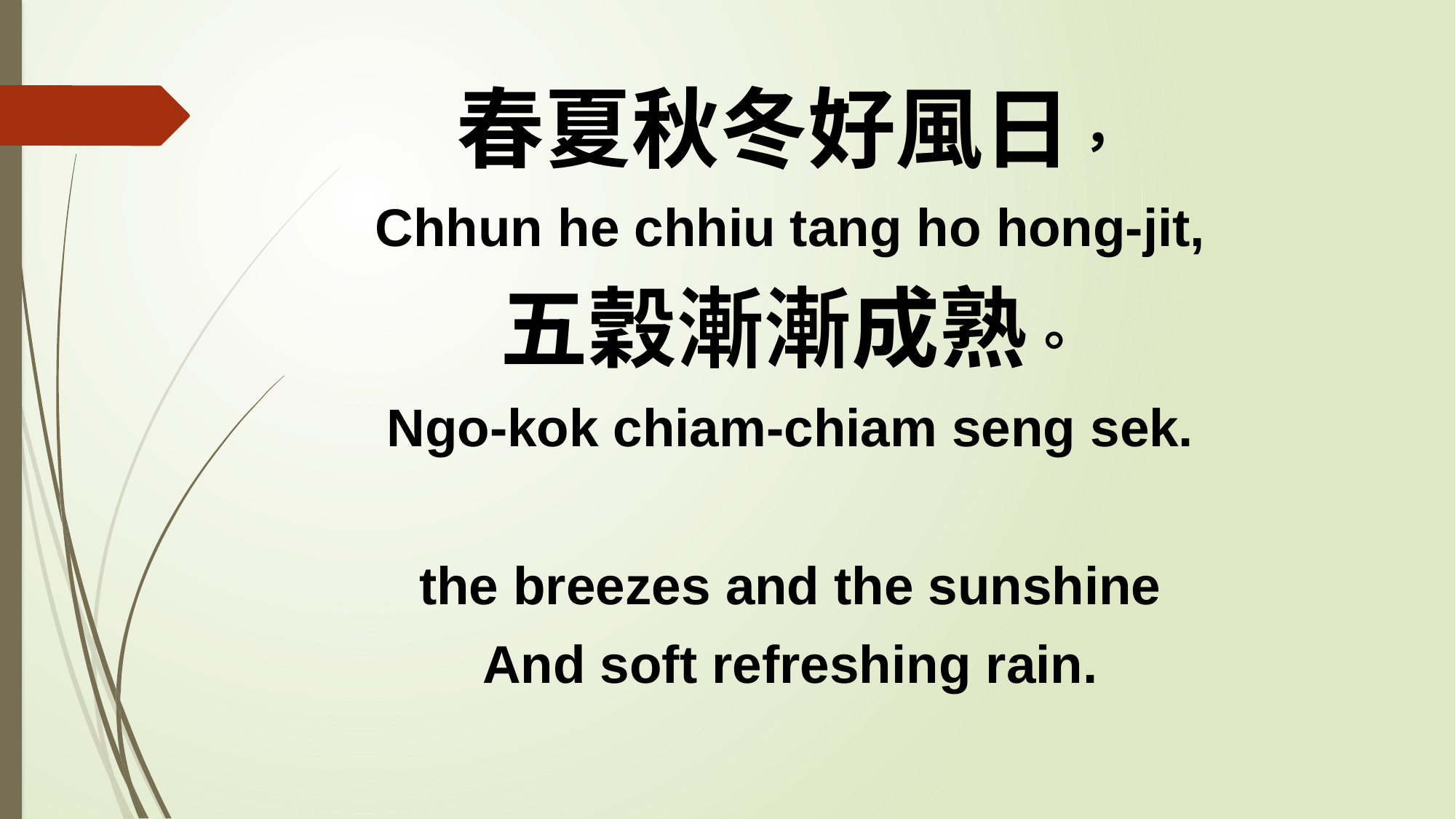

春夏秋冬好風日，
Chhun he chhiu tang ho hong-jit,
五穀漸漸成熟。
Ngo-kok chiam-chiam seng sek.

the breezes and the sunshine
And soft refreshing rain.